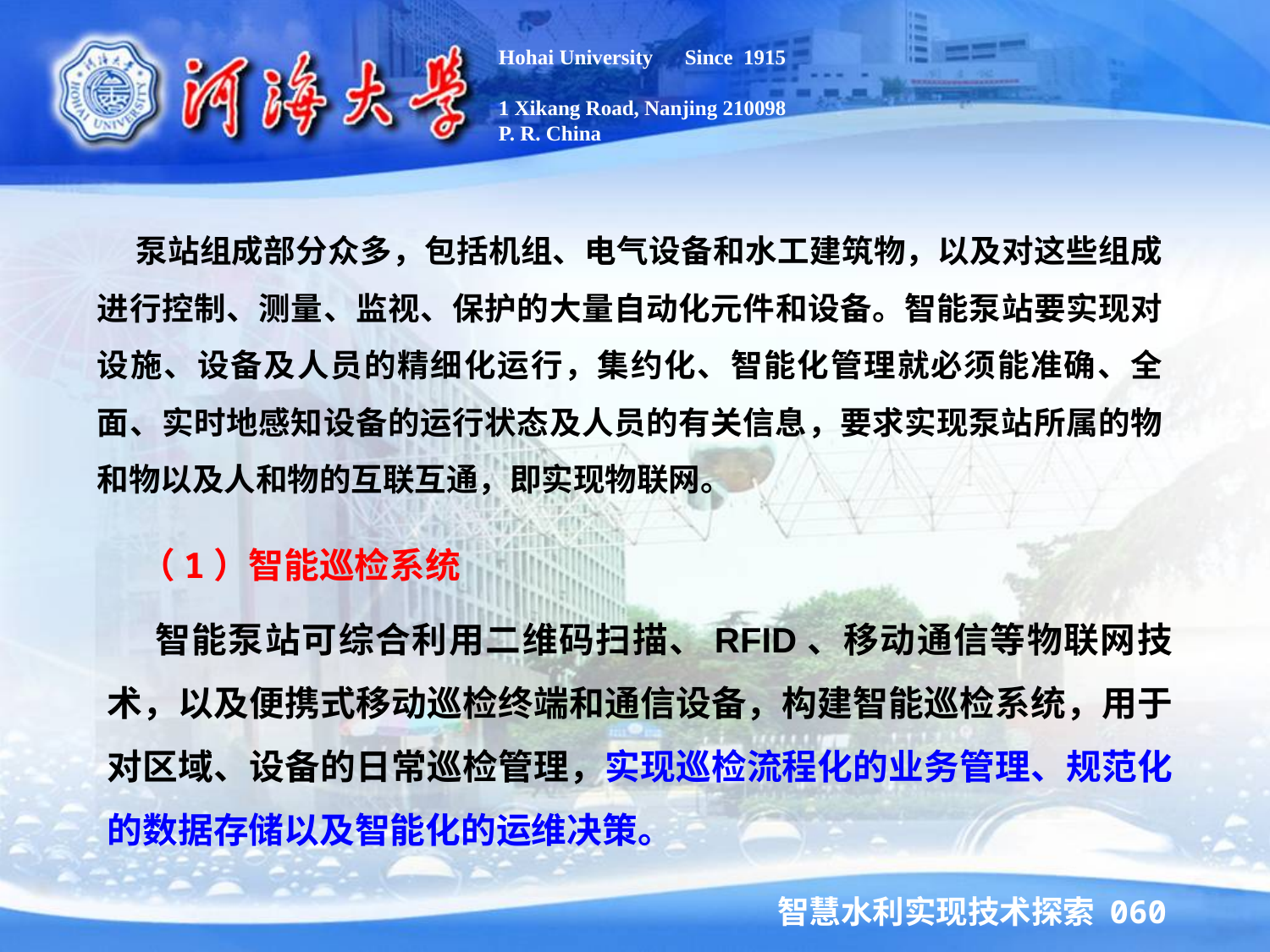

Hohai University      Since  1915
1 Xikang Road, Nanjing 210098
P. R. China
    泵站组成部分众多，包括机组、电气设备和水工建筑物，以及对这些组成进行控制、测量、监视、保护的大量自动化元件和设备。智能泵站要实现对设施、设备及人员的精细化运行，集约化、智能化管理就必须能准确、全面、实时地感知设备的运行状态及人员的有关信息，要求实现泵站所属的物和物以及人和物的互联互通，即实现物联网。
   （1）智能巡检系统
    智能泵站可综合利用二维码扫描、RFID、移动通信等物联网技术，以及便携式移动巡检终端和通信设备，构建智能巡检系统，用于对区域、设备的日常巡检管理，实现巡检流程化的业务管理、规范化的数据存储以及智能化的运维决策。
智慧水利实现技术探索 060